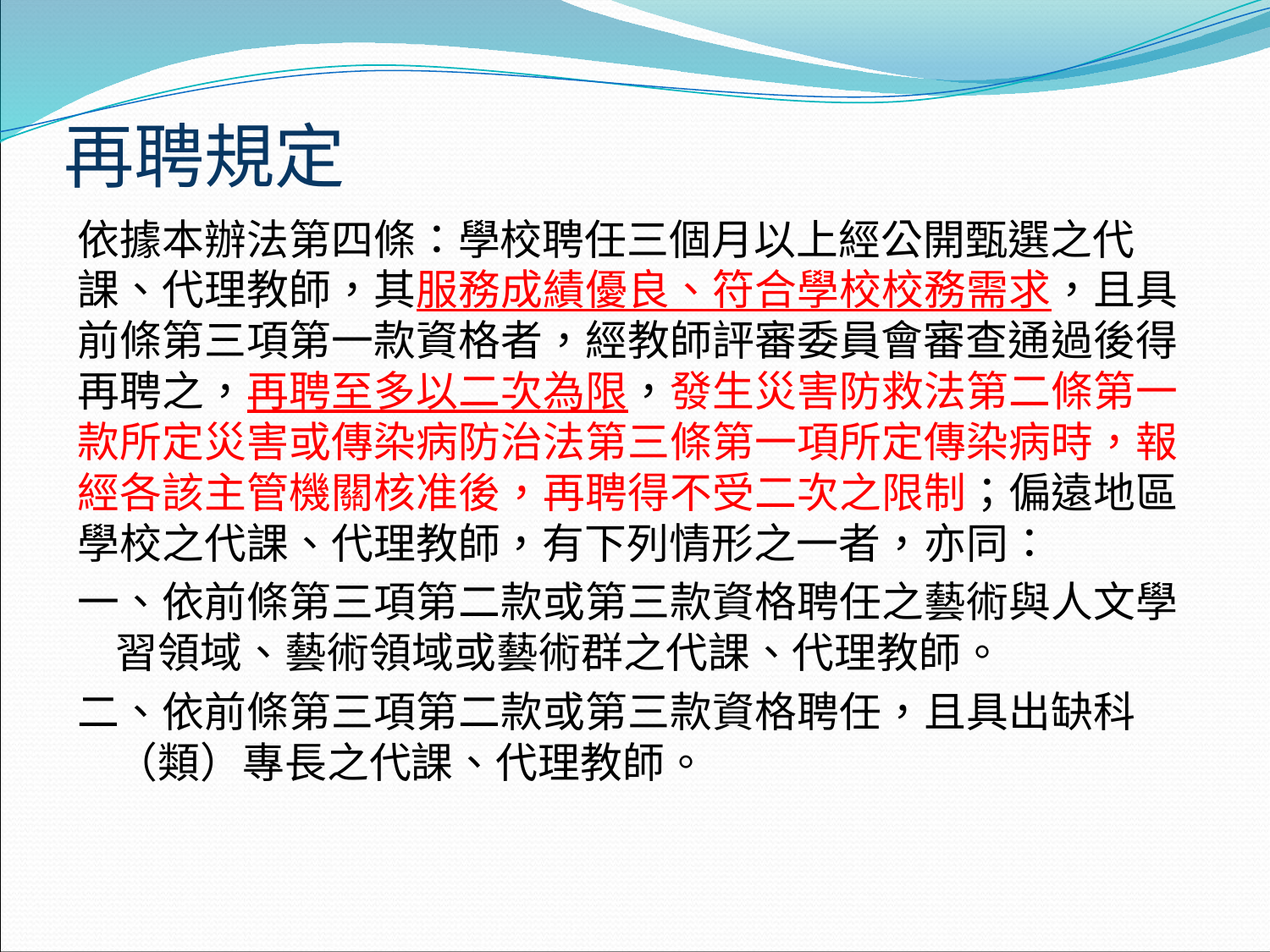

# 再聘規定
依據本辦法第四條：學校聘任三個月以上經公開甄選之代課、代理教師，其服務成績優良、符合學校校務需求，且具前條第三項第一款資格者，經教師評審委員會審查通過後得再聘之，再聘至多以二次為限，發生災害防救法第二條第一款所定災害或傳染病防治法第三條第一項所定傳染病時，報經各該主管機關核准後，再聘得不受二次之限制；偏遠地區學校之代課、代理教師，有下列情形之一者，亦同：
一、依前條第三項第二款或第三款資格聘任之藝術與人文學習領域、藝術領域或藝術群之代課、代理教師。
二、依前條第三項第二款或第三款資格聘任，且具出缺科（類）專長之代課、代理教師。